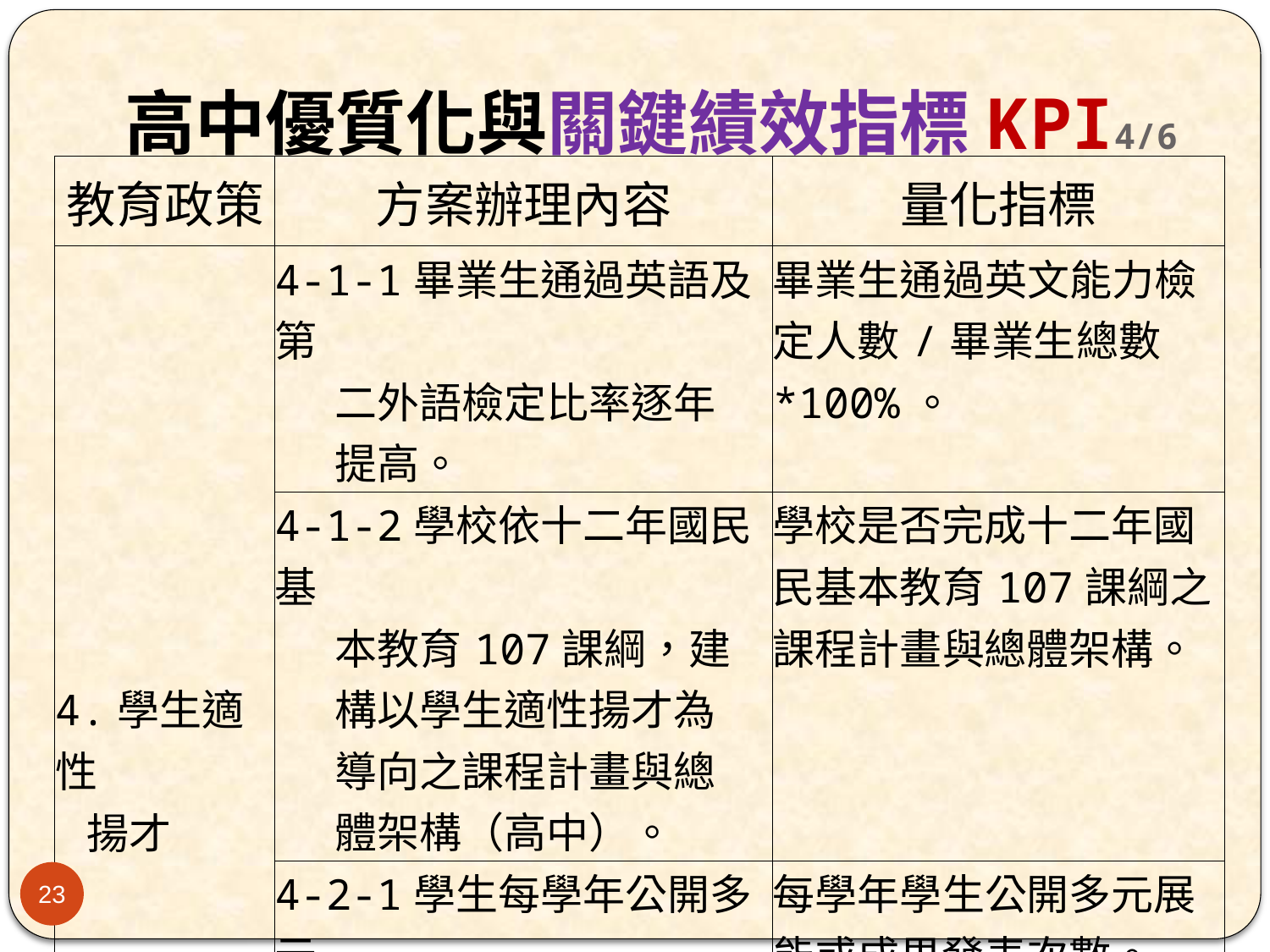

# 高中優質化與關鍵績效指標KPI4/6
| 教育政策 | 方案辦理內容 | 量化指標 |
| --- | --- | --- |
| 4.學生適性 揚才 | 4-1-1畢業生通過英語及第 二外語檢定比率逐年 提高。 | 畢業生通過英文能力檢定人數/畢業生總數\*100%。 |
|  | 4-1-2學校依十二年國民基 本教育107課綱，建 構以學生適性揚才為 導向之課程計畫與總 體架構（高中）。 | 學校是否完成十二年國民基本教育107課綱之課程計畫與總體架構。 |
|  | 4-2-1學生每學年公開多元 展能或成果發表平均 次數。 | 每學年學生公開多元展能或成果發表次數。 |
|  | 4-2-4學生每學年參加服務 學習平均時數。 | 每學年學生參加服務學習之平均時數。 |
23